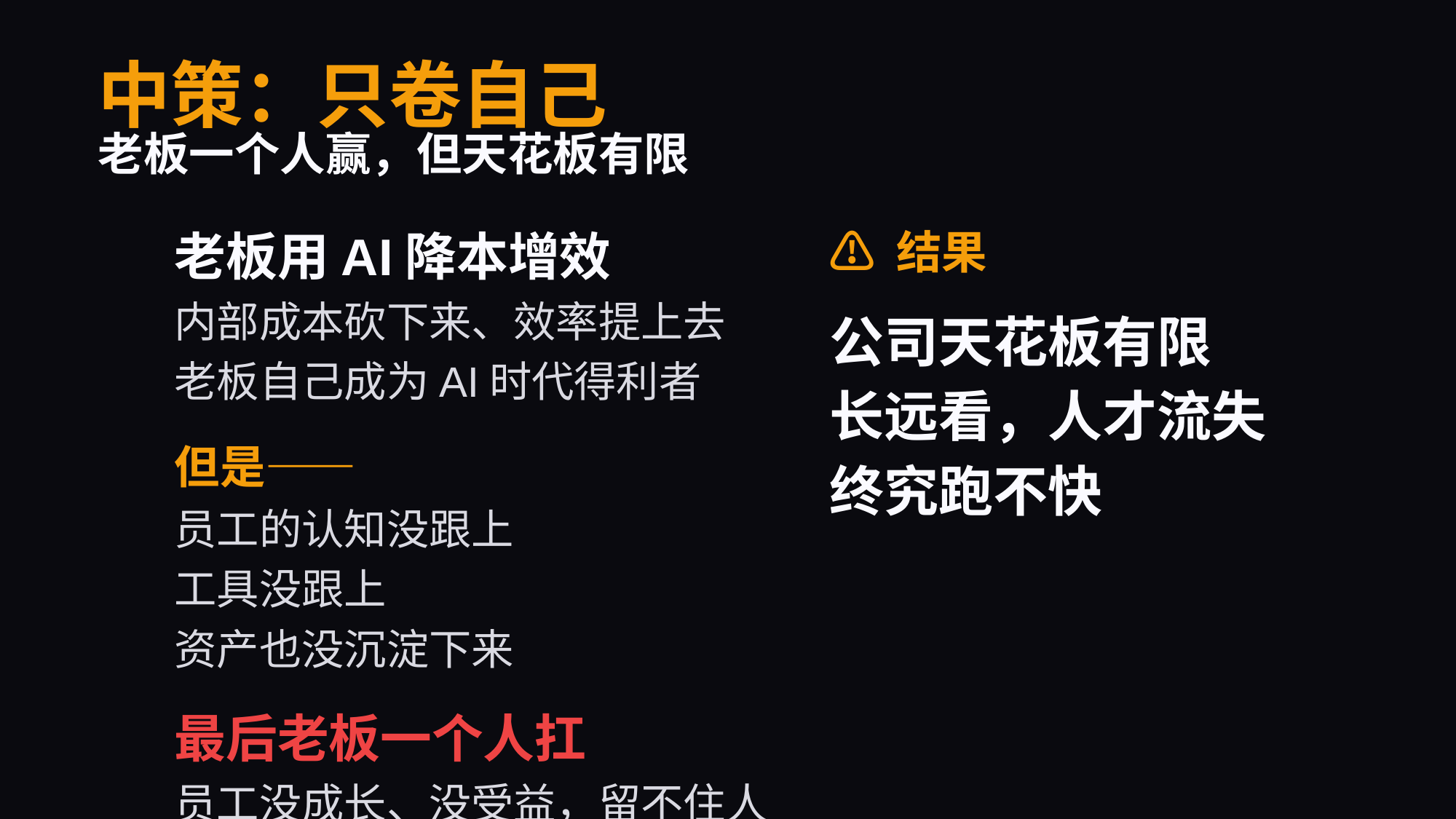

中策：只卷自己
老板一个人赢，但天花板有限
老板用AI降本增效
内部成本砍下来、效率提上去
老板自己成为AI时代得利者

但是——
员工的认知没跟上
工具没跟上
资产也没沉淀下来

最后老板一个人扛
员工没成长、没受益，留不住人
⚠ 结果

公司天花板有限
长远看，人才流失
终究跑不快